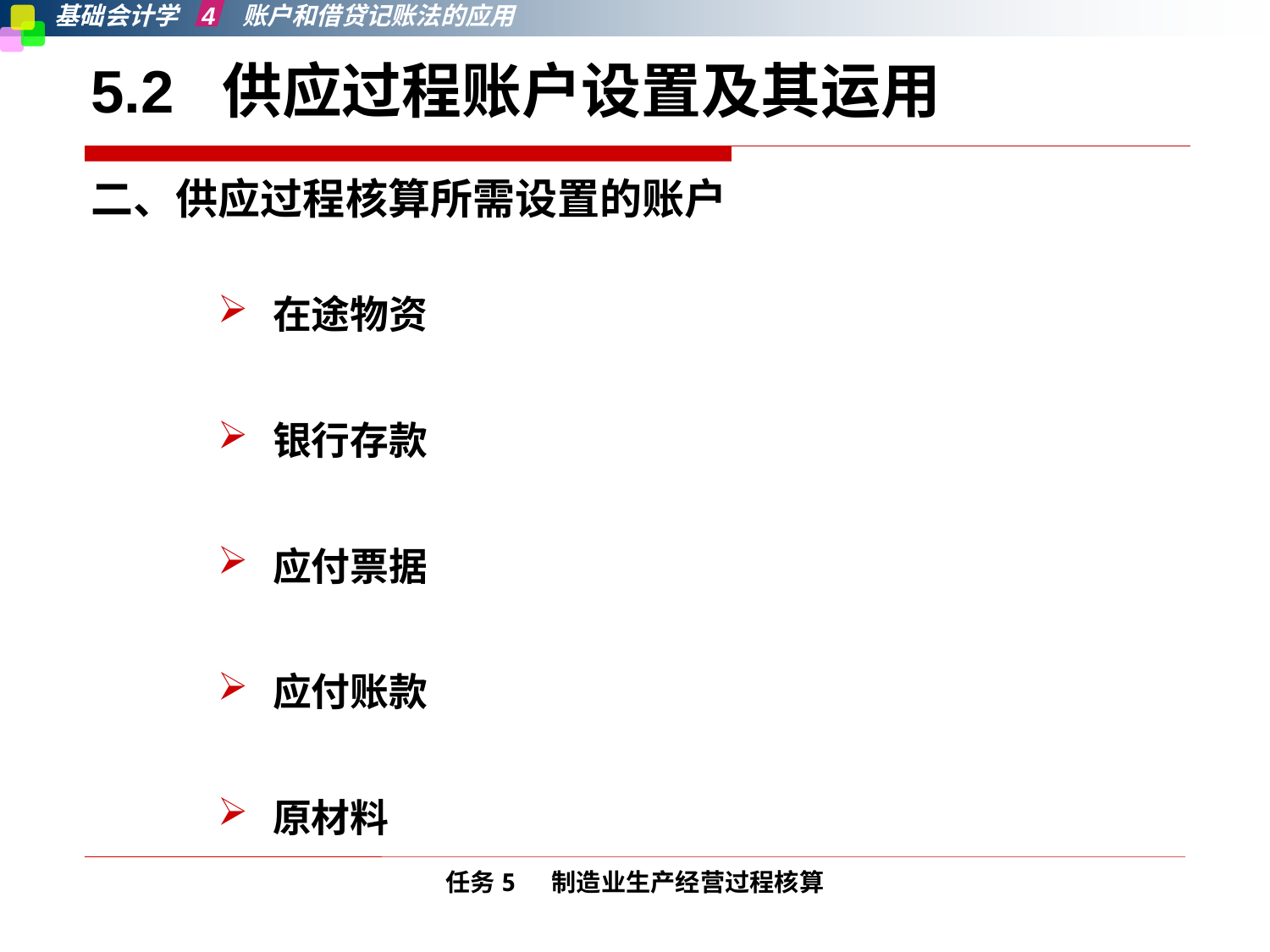

5.2  供应过程账户设置及其运用
二、供应过程核算所需设置的账户

在途物资

银行存款

应付票据

应付账款

原材料
任务5  制造业生产经营过程核算